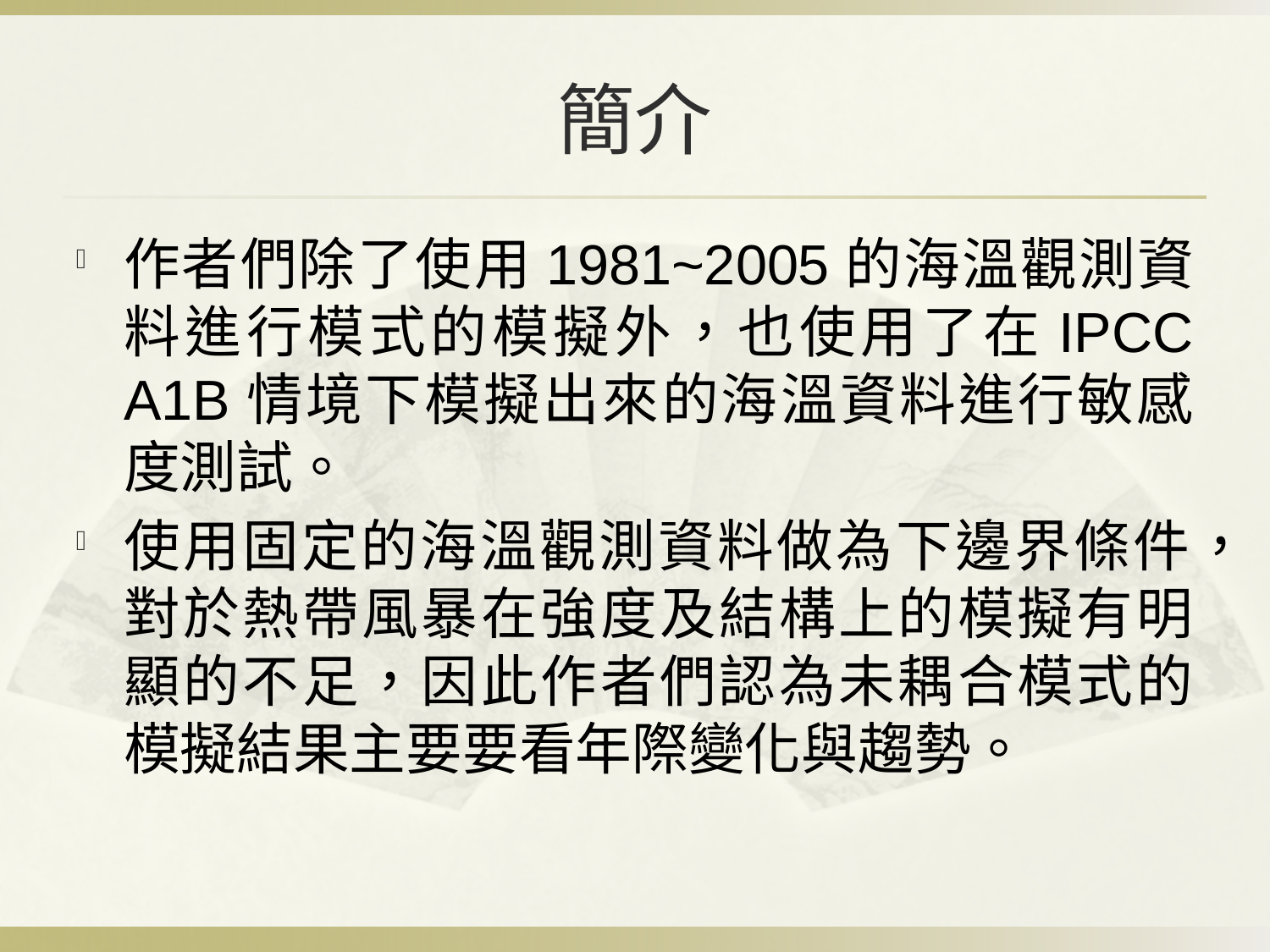

# 簡介
作者們除了使用1981~2005的海溫觀測資料進行模式的模擬外，也使用了在IPCC A1B情境下模擬出來的海溫資料進行敏感度測試。
使用固定的海溫觀測資料做為下邊界條件，對於熱帶風暴在強度及結構上的模擬有明顯的不足，因此作者們認為未耦合模式的模擬結果主要要看年際變化與趨勢。